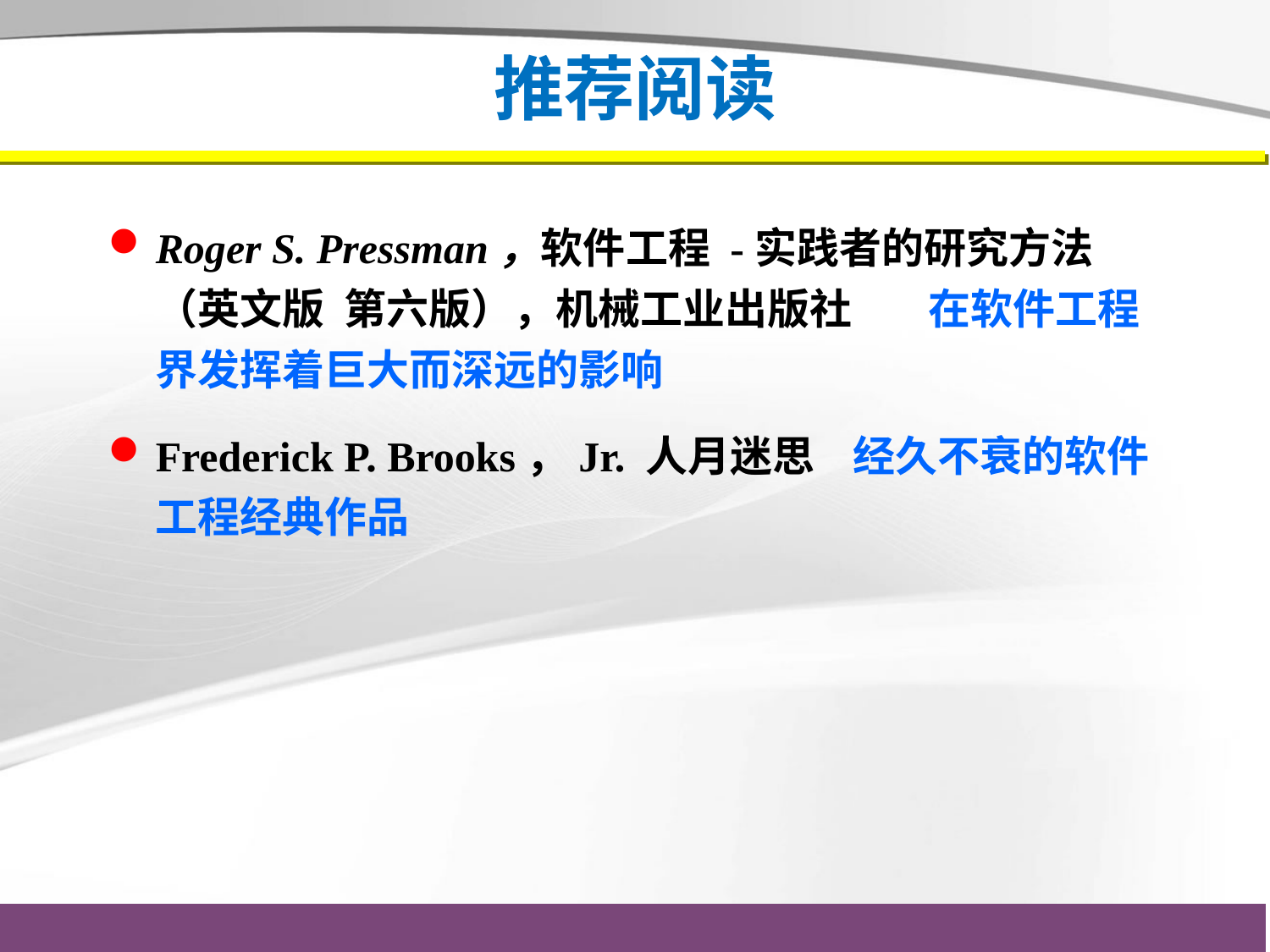

# 推荐阅读
Roger S. Pressman，软件工程 -实践者的研究方法（英文版  第六版），机械工业出版社        在软件工程界发挥着巨大而深远的影响
Frederick P. Brooks，Jr. 人月迷思    经久不衰的软件工程经典作品